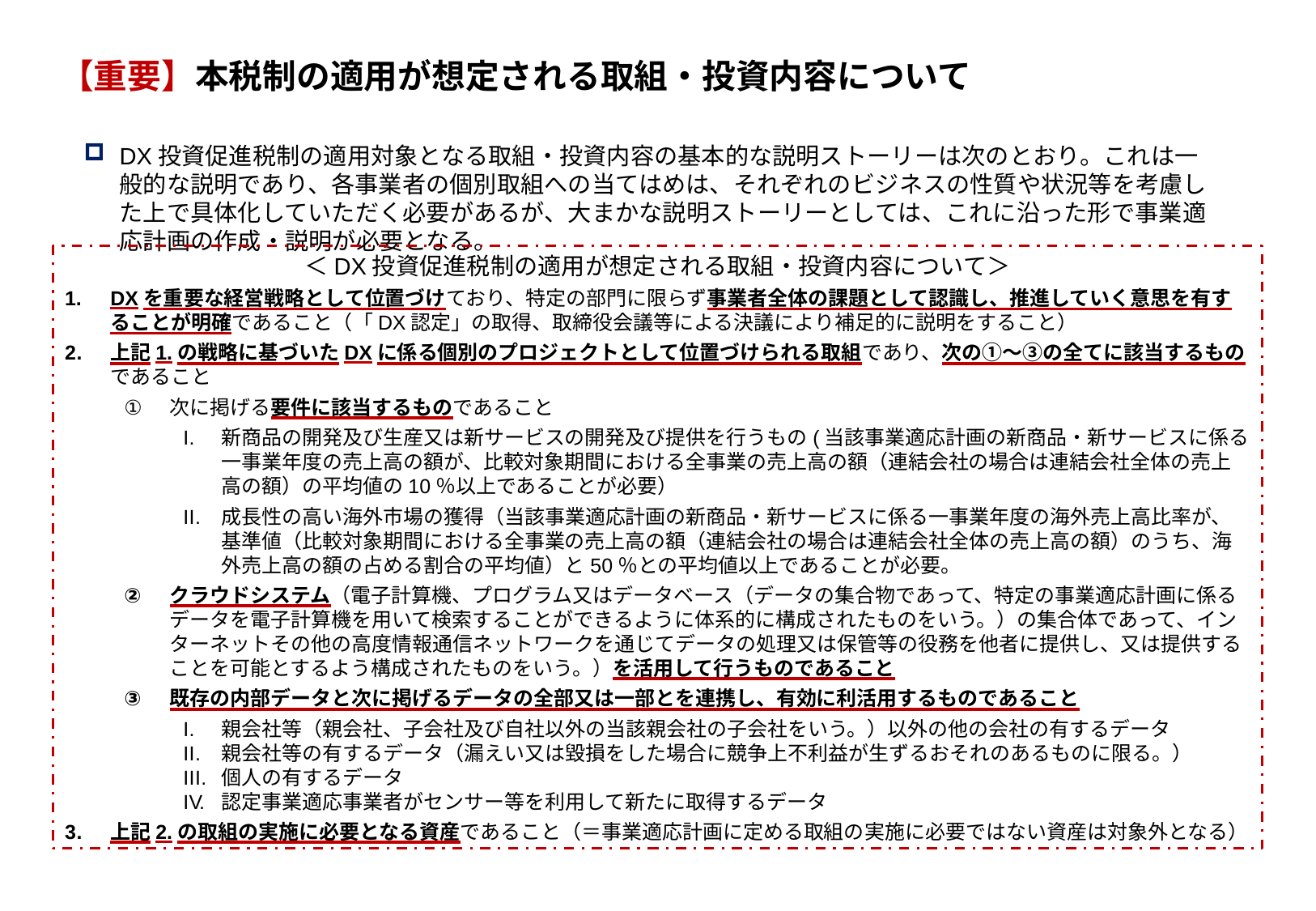

# 【重要】本税制の適用が想定される取組・投資内容について
DX投資促進税制の適用対象となる取組・投資内容の基本的な説明ストーリーは次のとおり。これは一般的な説明であり、各事業者の個別取組への当てはめは、それぞれのビジネスの性質や状況等を考慮した上で具体化していただく必要があるが、大まかな説明ストーリーとしては、これに沿った形で事業適応計画の作成・説明が必要となる。
＜DX投資促進税制の適用が想定される取組・投資内容について＞
DXを重要な経営戦略として位置づけており、特定の部門に限らず事業者全体の課題として認識し、推進していく意思を有することが明確であること（「DX認定」の取得、取締役会議等による決議により補足的に説明をすること）
上記1.の戦略に基づいたDXに係る個別のプロジェクトとして位置づけられる取組であり、次の①～③の全てに該当するものであること
次に掲げる要件に該当するものであること
新商品の開発及び生産又は新サービスの開発及び提供を行うもの(当該事業適応計画の新商品・新サービスに係る一事業年度の売上高の額が、比較対象期間における全事業の売上高の額（連結会社の場合は連結会社全体の売上高の額）の平均値の10％以上であることが必要）
成長性の高い海外市場の獲得（当該事業適応計画の新商品・新サービスに係る一事業年度の海外売上高比率が、基準値（比較対象期間における全事業の売上高の額（連結会社の場合は連結会社全体の売上高の額）のうち、海外売上高の額の占める割合の平均値）と50％との平均値以上であることが必要。
クラウドシステム（電子計算機、プログラム又はデータベース（データの集合物であって、特定の事業適応計画に係るデータを電子計算機を用いて検索することができるように体系的に構成されたものをいう。）の集合体であって、インターネットその他の高度情報通信ネットワークを通じてデータの処理又は保管等の役務を他者に提供し、又は提供することを可能とするよう構成されたものをいう。）を活用して行うものであること
既存の内部データと次に掲げるデータの全部又は一部とを連携し、有効に利活用するものであること
親会社等（親会社、子会社及び自社以外の当該親会社の子会社をいう。）以外の他の会社の有するデータ
親会社等の有するデータ（漏えい又は毀損をした場合に競争上不利益が生ずるおそれのあるものに限る。）
個人の有するデータ
認定事業適応事業者がセンサー等を利用して新たに取得するデータ
上記2.の取組の実施に必要となる資産であること（＝事業適応計画に定める取組の実施に必要ではない資産は対象外となる）